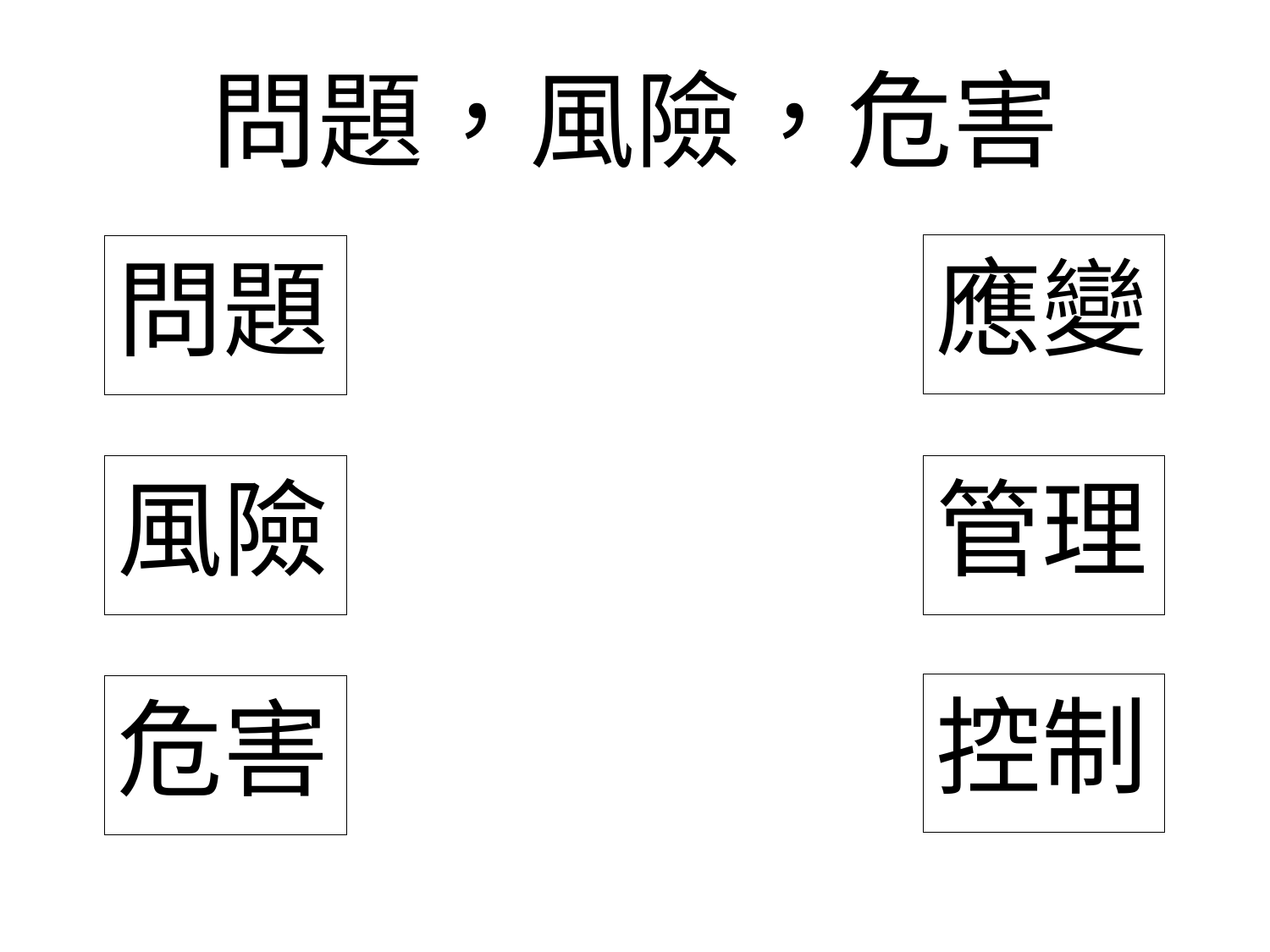

# 問題，風險，危害
應變
問題
風險
管理
控制
危害